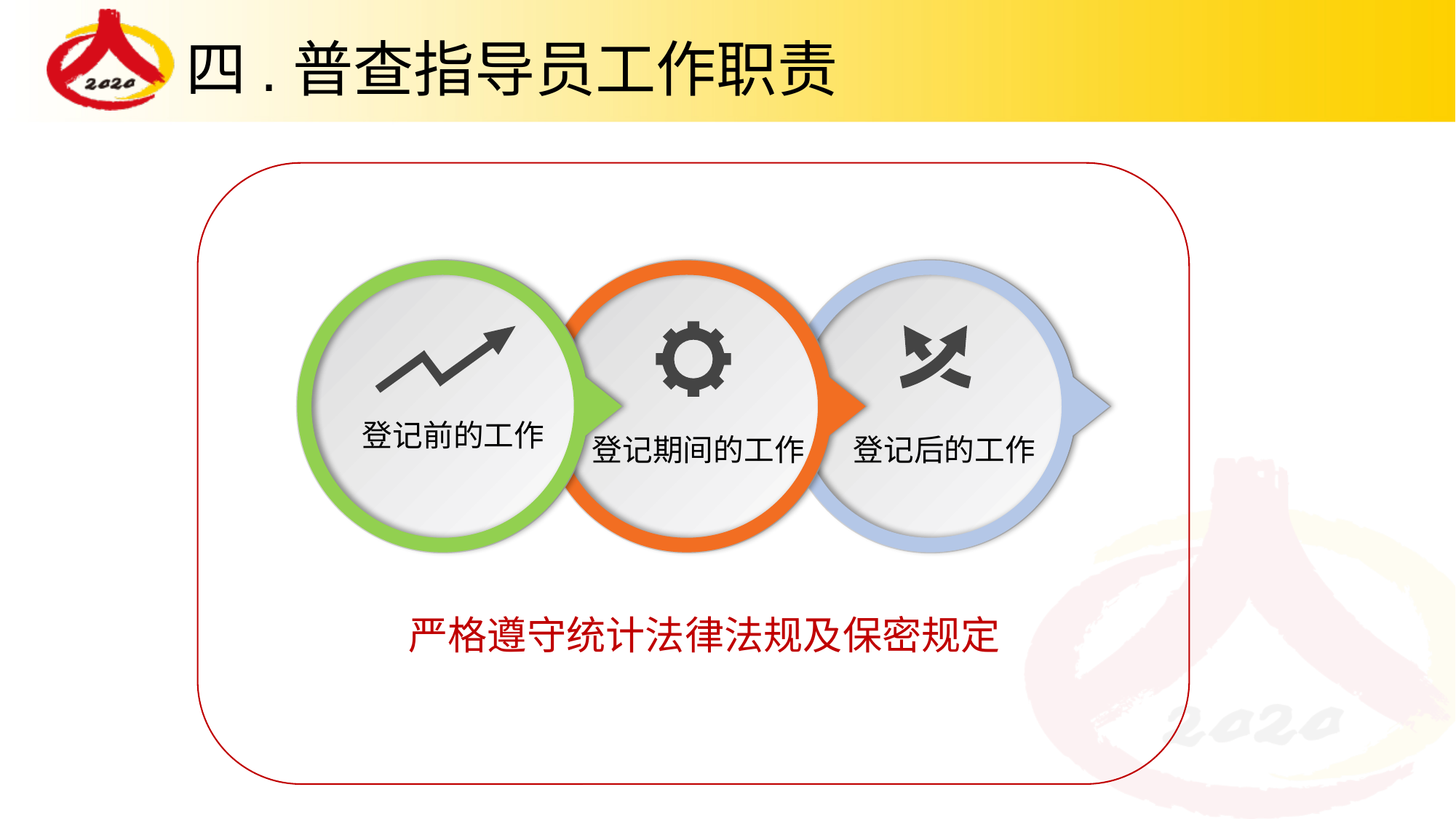

四.普查指导员工作职责

登记前的工作
登记期间的工作
登记后的工作
严格遵守统计法律法规及保密规定
17